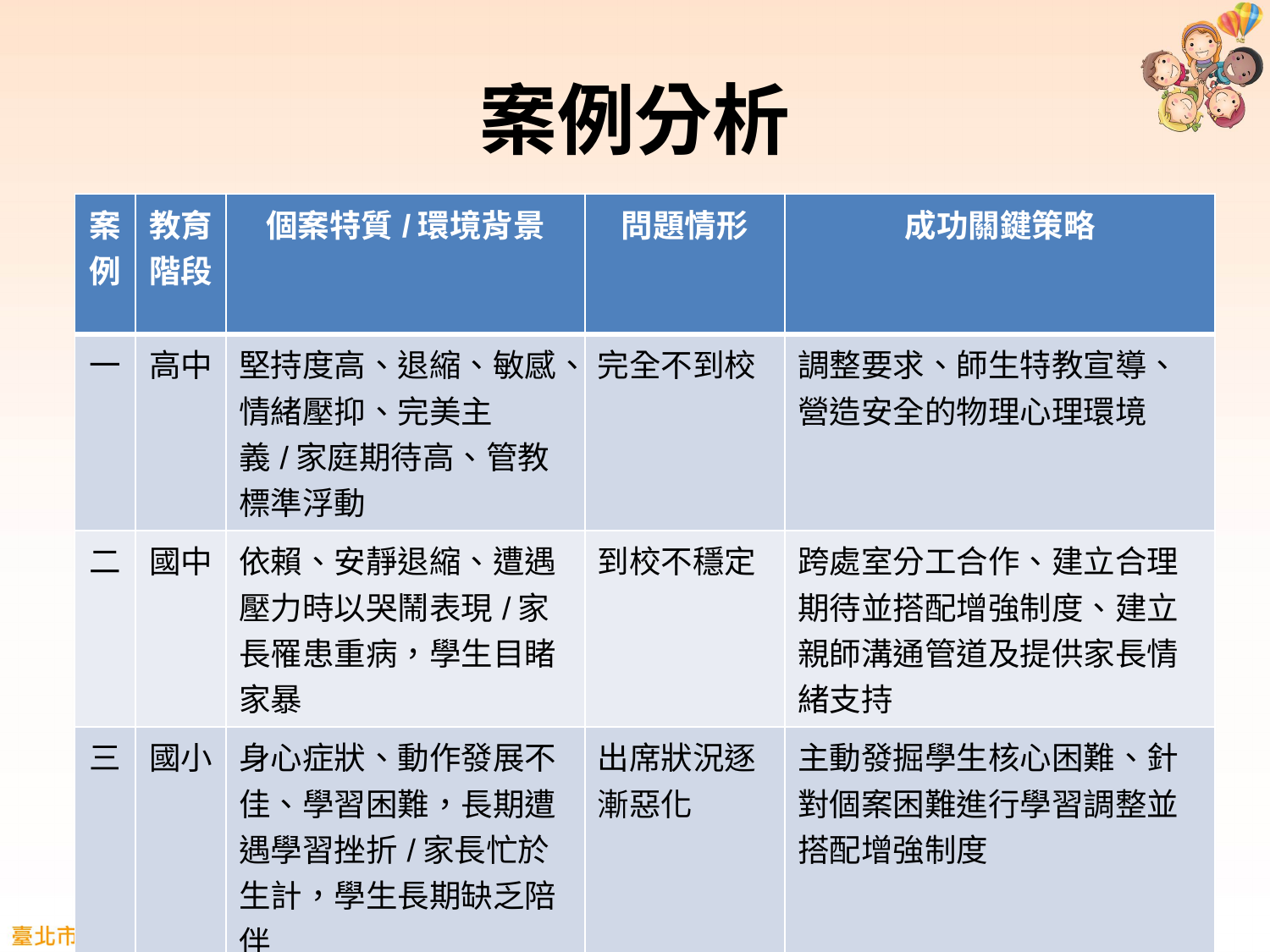

# 案例分析
| 案例 | 教育階段 | 個案特質/環境背景 | 問題情形 | 成功關鍵策略 |
| --- | --- | --- | --- | --- |
| 一 | 高中 | 堅持度高、退縮、敏感、情緒壓抑、完美主義/家庭期待高、管教標準浮動 | 完全不到校 | 調整要求、師生特教宣導、營造安全的物理心理環境 |
| 二 | 國中 | 依賴、安靜退縮、遭遇壓力時以哭鬧表現/家長罹患重病，學生目睹家暴 | 到校不穩定 | 跨處室分工合作、建立合理期待並搭配增強制度、建立親師溝通管道及提供家長情緒支持 |
| 三 | 國小 | 身心症狀、動作發展不佳、學習困難，長期遭遇學習挫折/家長忙於生計，學生長期缺乏陪伴 | 出席狀況逐漸惡化 | 主動發掘學生核心困難、針對個案困難進行學習調整並搭配增強制度 |